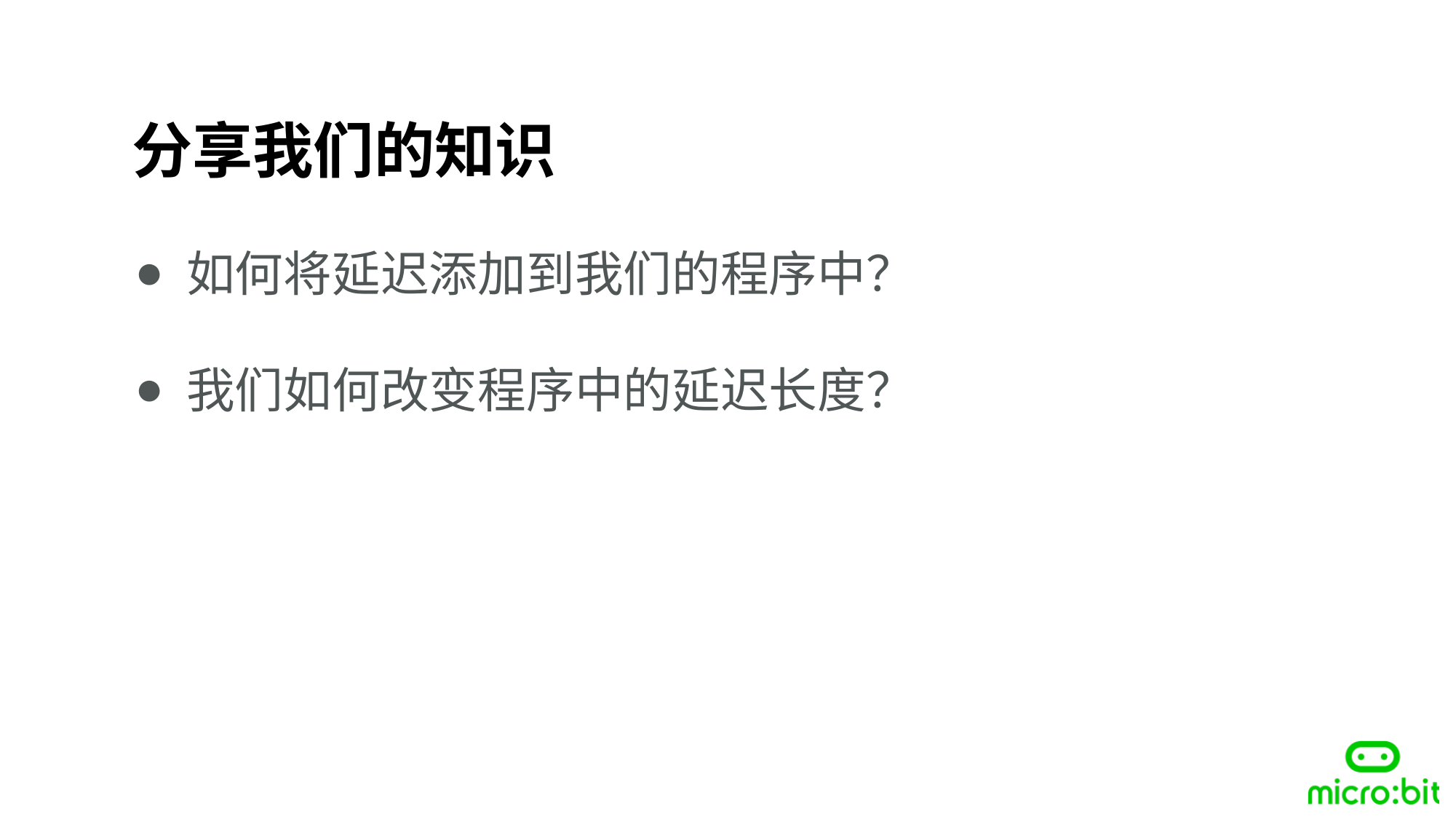

分享我们的知识

如何将延迟添加到我们的程序中？

我们如何改变程序中的延迟长度？